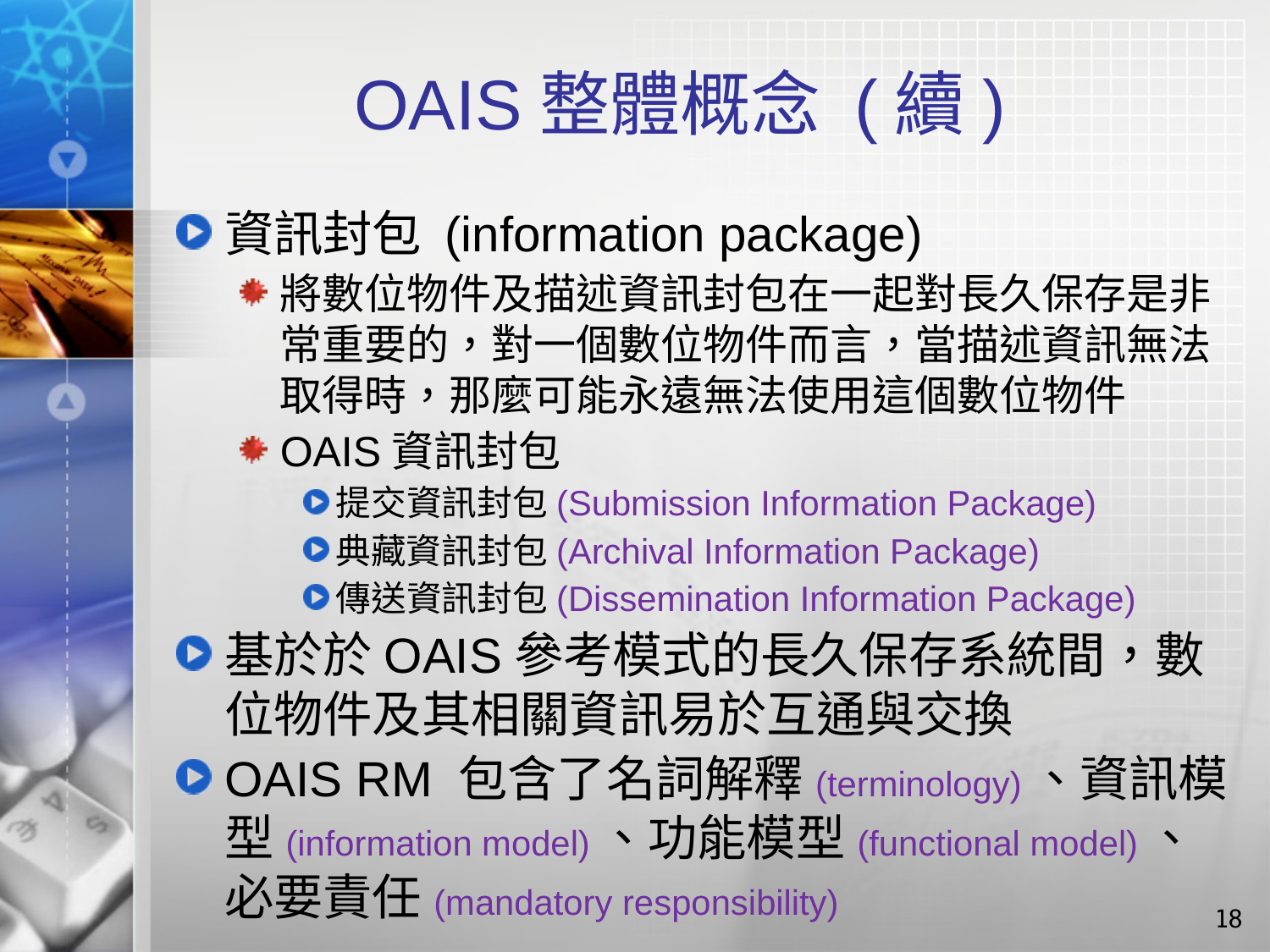

# OAIS整體概念 (續)
資訊封包 (information package)
將數位物件及描述資訊封包在一起對長久保存是非常重要的，對一個數位物件而言，當描述資訊無法取得時，那麼可能永遠無法使用這個數位物件
OAIS資訊封包
提交資訊封包(Submission Information Package)
典藏資訊封包(Archival Information Package)
傳送資訊封包(Dissemination Information Package)
基於於OAIS參考模式的長久保存系統間，數位物件及其相關資訊易於互通與交換
OAIS RM 包含了名詞解釋(terminology)、資訊模型(information model)、功能模型(functional model)、必要責任(mandatory responsibility)

18